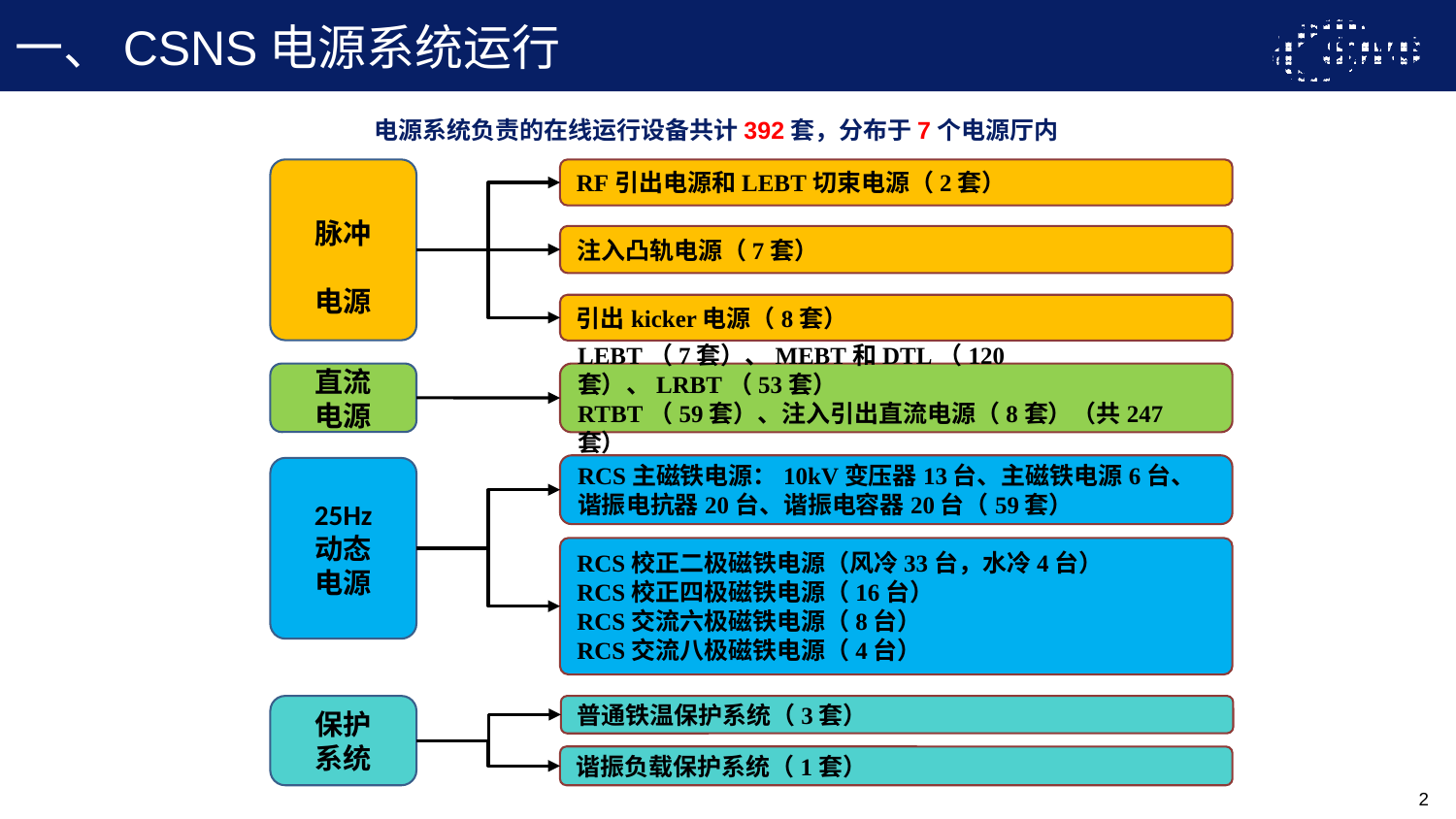

# 一、CSNS电源系统运行
电源系统负责的在线运行设备共计392套，分布于7个电源厅内
脉冲
电源
RF引出电源和LEBT切束电源（2套）
注入凸轨电源（7套）
引出kicker电源（8套）
直流
电源
LEBT（7套）、MEBT和DTL（120套）、LRBT（53套）
RTBT（59套）、注入引出直流电源（8套）（共247套）
RCS主磁铁电源：10kV变压器13台、主磁铁电源6台、谐振电抗器20台、谐振电容器20台（59套）
25Hz
动态
电源
RCS校正二极磁铁电源（风冷33台，水冷4台）
RCS校正四极磁铁电源（16台）
RCS交流六极磁铁电源（8台）
RCS交流八极磁铁电源（4台）
保护
系统
普通铁温保护系统（3套）
谐振负载保护系统（1套）
2